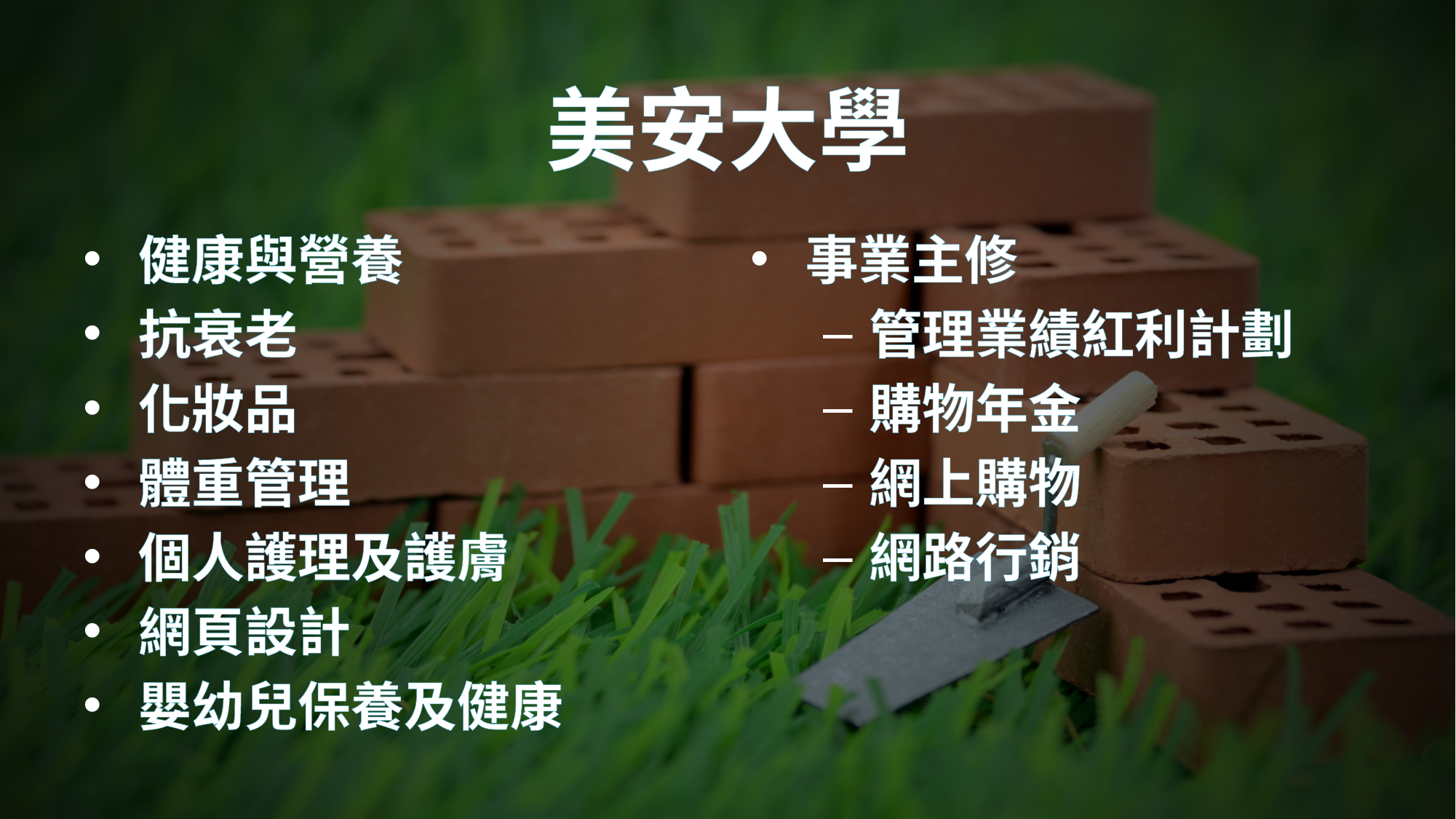

美安大學
健康與營養
抗衰老
化妝品
體重管理
個人護理及護膚
網頁設計
嬰幼兒保養及健康
事業主修
管理業績紅利計劃
購物年金
網上購物
網路行銷